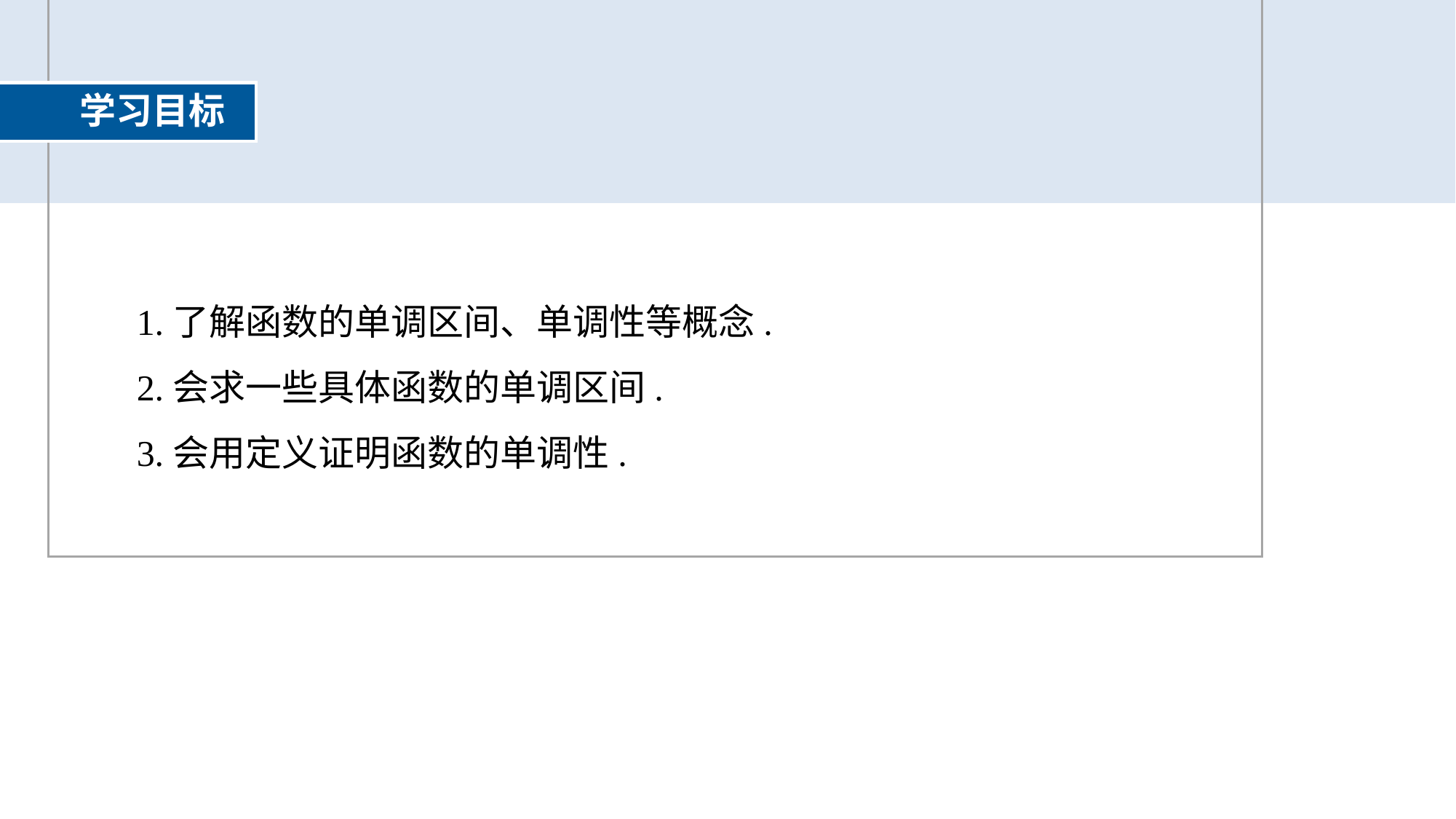

学习目标

1.了解函数的单调区间、单调性等概念.
2.会求一些具体函数的单调区间.
3.会用定义证明函数的单调性.